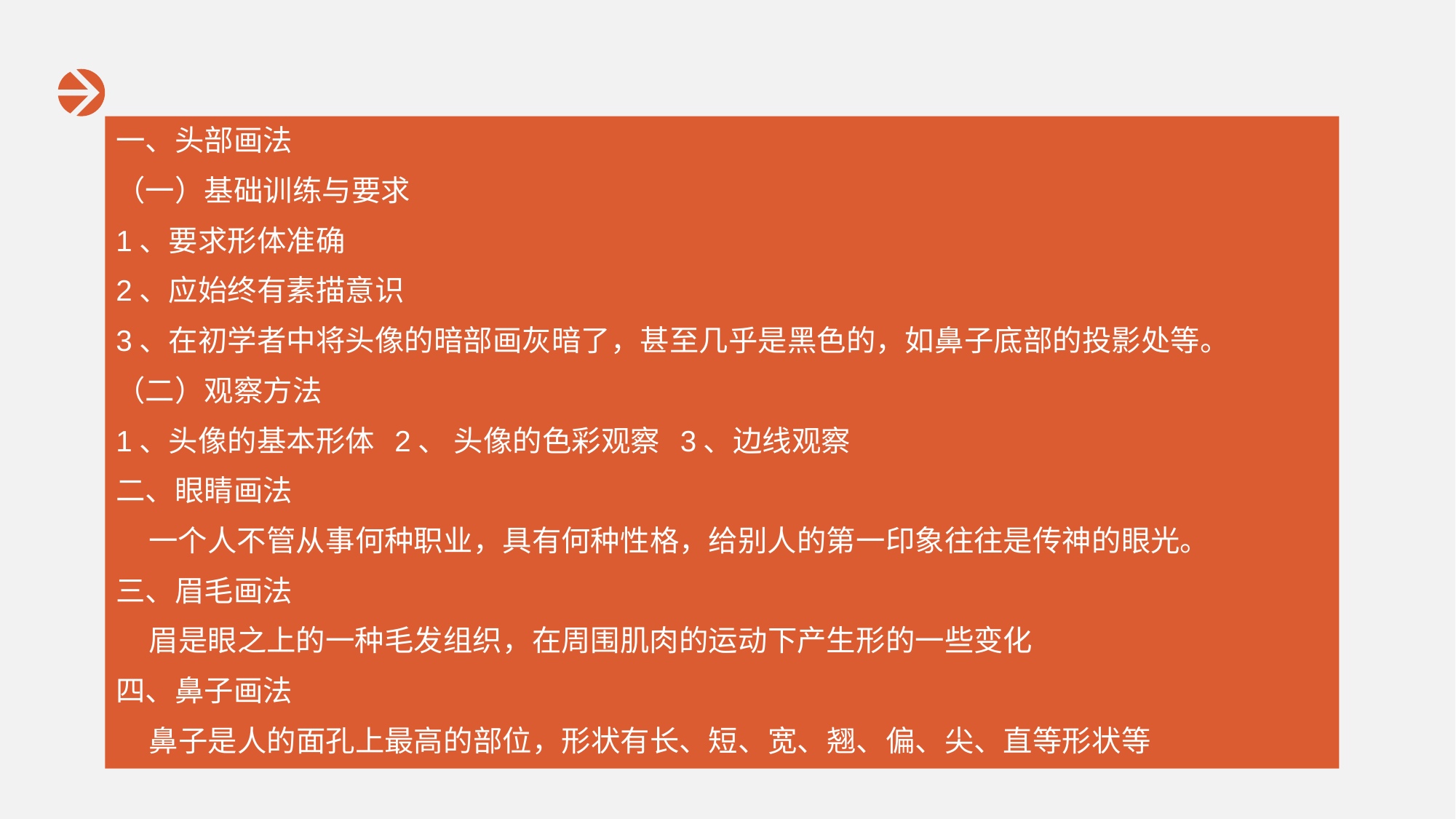

一、头部画法
（一）基础训练与要求
1、要求形体准确
2、应始终有素描意识
3、在初学者中将头像的暗部画灰暗了，甚至几乎是黑色的，如鼻子底部的投影处等。
（二）观察方法
1、头像的基本形体  2、 头像的色彩观察  3、边线观察
二、眼睛画法
    一个人不管从事何种职业，具有何种性格，给别人的第一印象往往是传神的眼光。
三、眉毛画法
    眉是眼之上的一种毛发组织，在周围肌肉的运动下产生形的一些变化
四、鼻子画法
    鼻子是人的面孔上最高的部位，形状有长、短、宽、翘、偏、尖、直等形状等